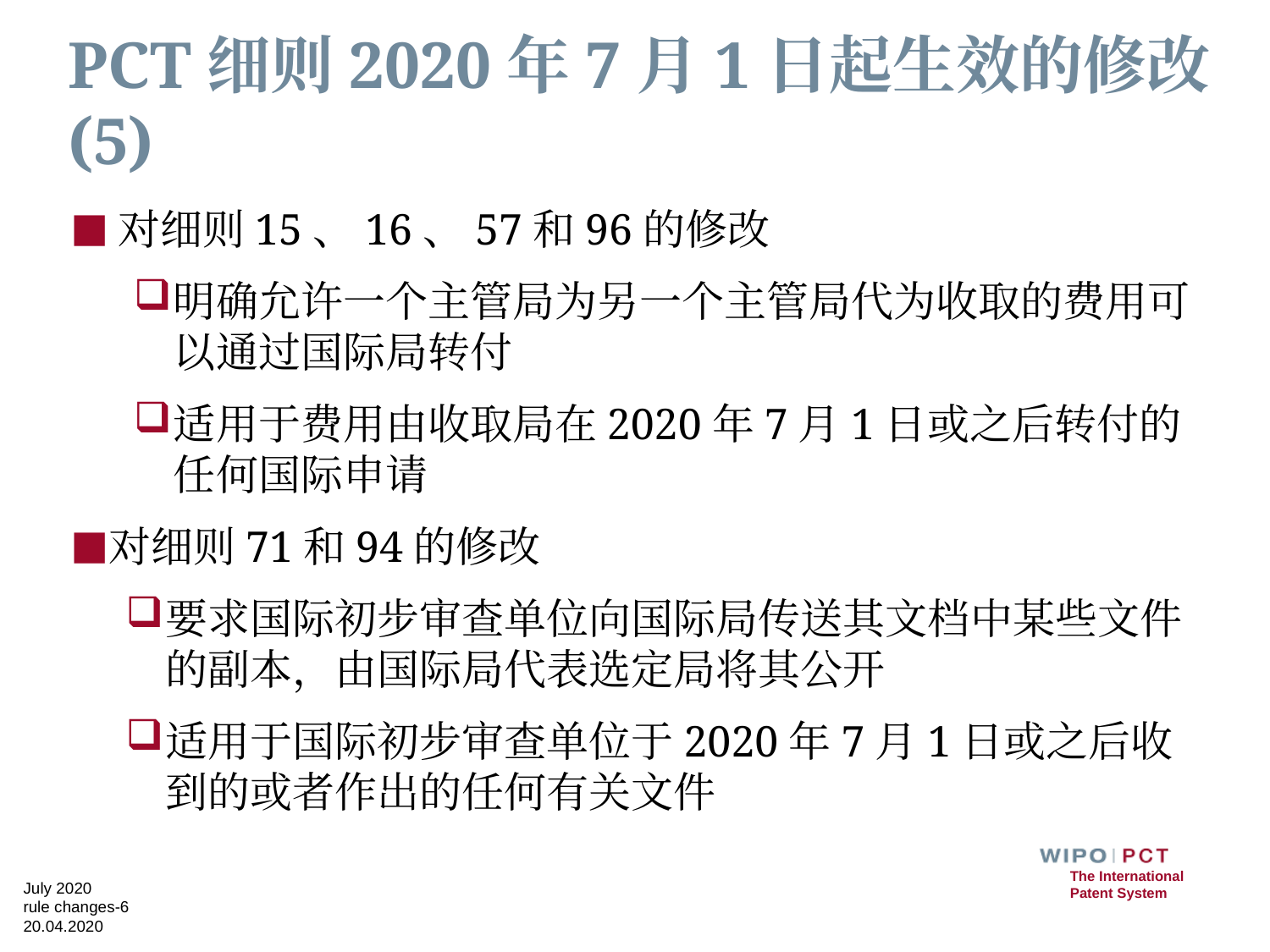

# PCT细则2020年7月1日起生效的修改(5)
对细则15、16、57和96的修改
明确允许一个主管局为另一个主管局代为收取的费用可以通过国际局转付
适用于费用由收取局在2020年7月1日或之后转付的任何国际申请
对细则71和94的修改
要求国际初步审查单位向国际局传送其文档中某些文件的副本，由国际局代表选定局将其公开
适用于国际初步审查单位于2020年7月1日或之后收到的或者作出的任何有关文件